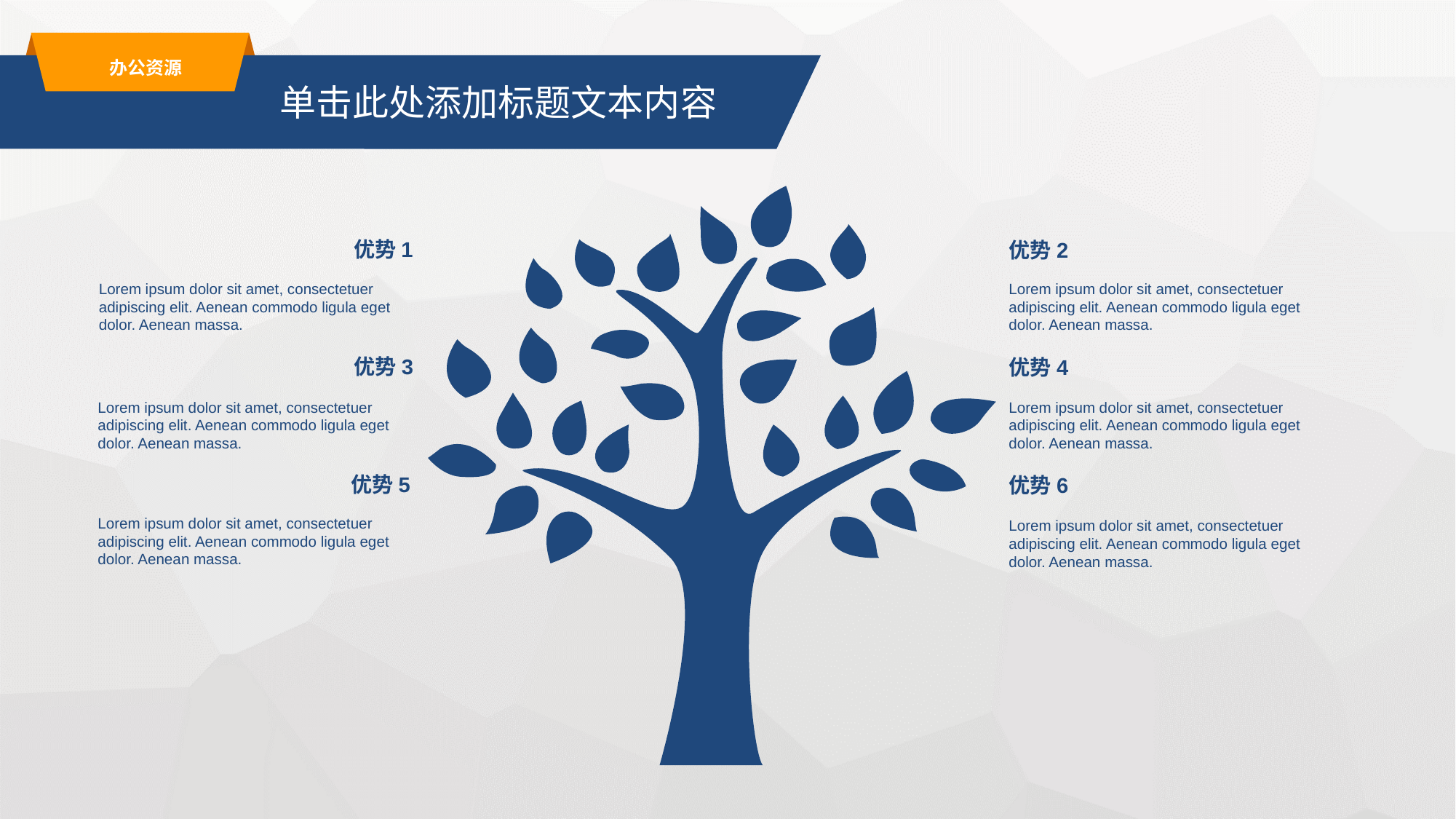

办公资源

单击此处添加标题文本内容

优势1
优势2
Lorem ipsum dolor sit amet, consectetuer adipiscing elit. Aenean commodo ligula eget dolor. Aenean massa.
Lorem ipsum dolor sit amet, consectetuer adipiscing elit. Aenean commodo ligula eget dolor. Aenean massa.
优势3
优势4
Lorem ipsum dolor sit amet, consectetuer adipiscing elit. Aenean commodo ligula eget dolor. Aenean massa.
Lorem ipsum dolor sit amet, consectetuer adipiscing elit. Aenean commodo ligula eget dolor. Aenean massa.
优势5
优势6
Lorem ipsum dolor sit amet, consectetuer adipiscing elit. Aenean commodo ligula eget dolor. Aenean massa.
Lorem ipsum dolor sit amet, consectetuer adipiscing elit. Aenean commodo ligula eget dolor. Aenean massa.